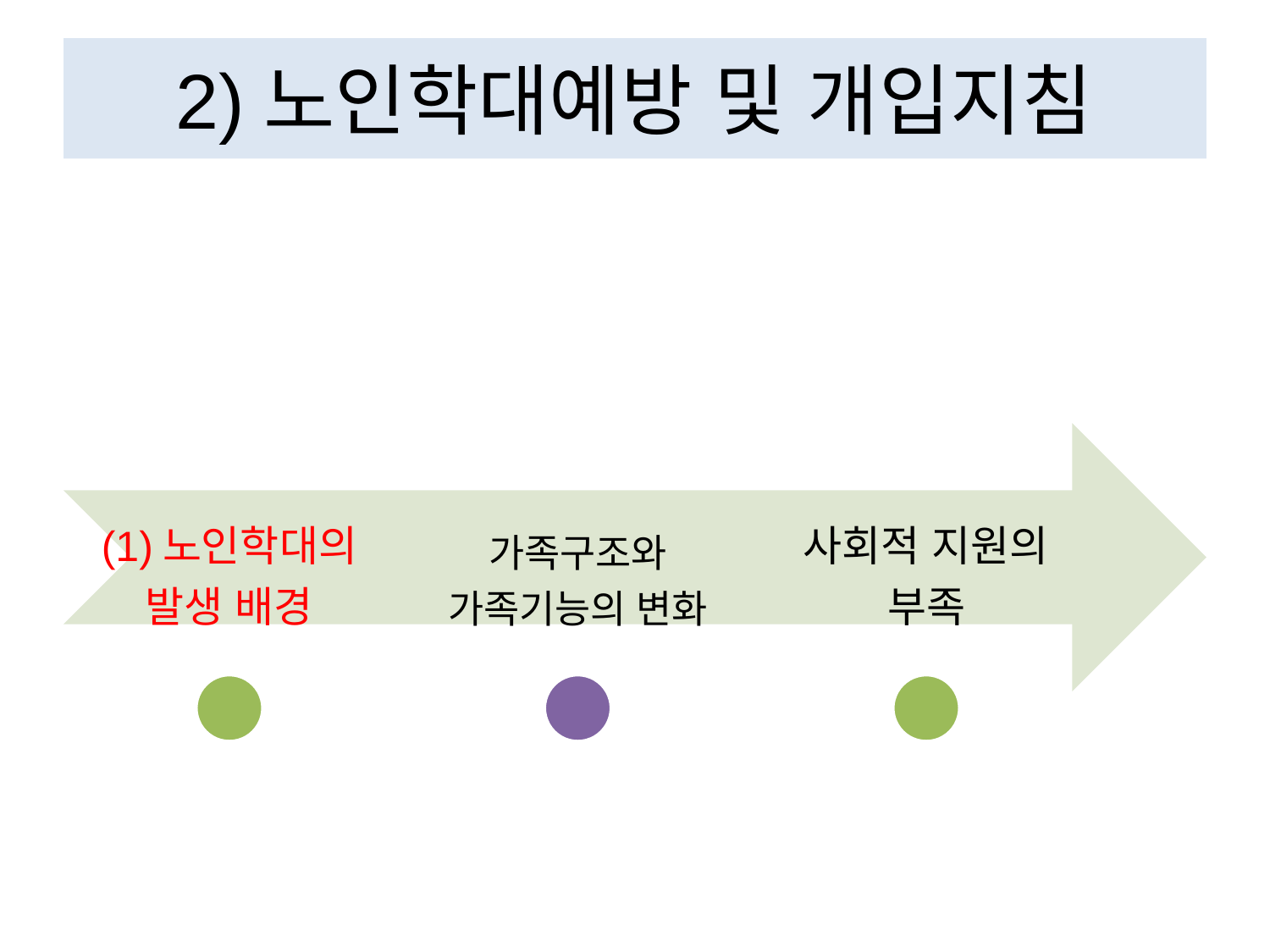

# 2)노인학대예방 및 개입지침
(1)노인학대의 발생 배경
가족구조와 가족기능의 변화
사회적 지원의 부족